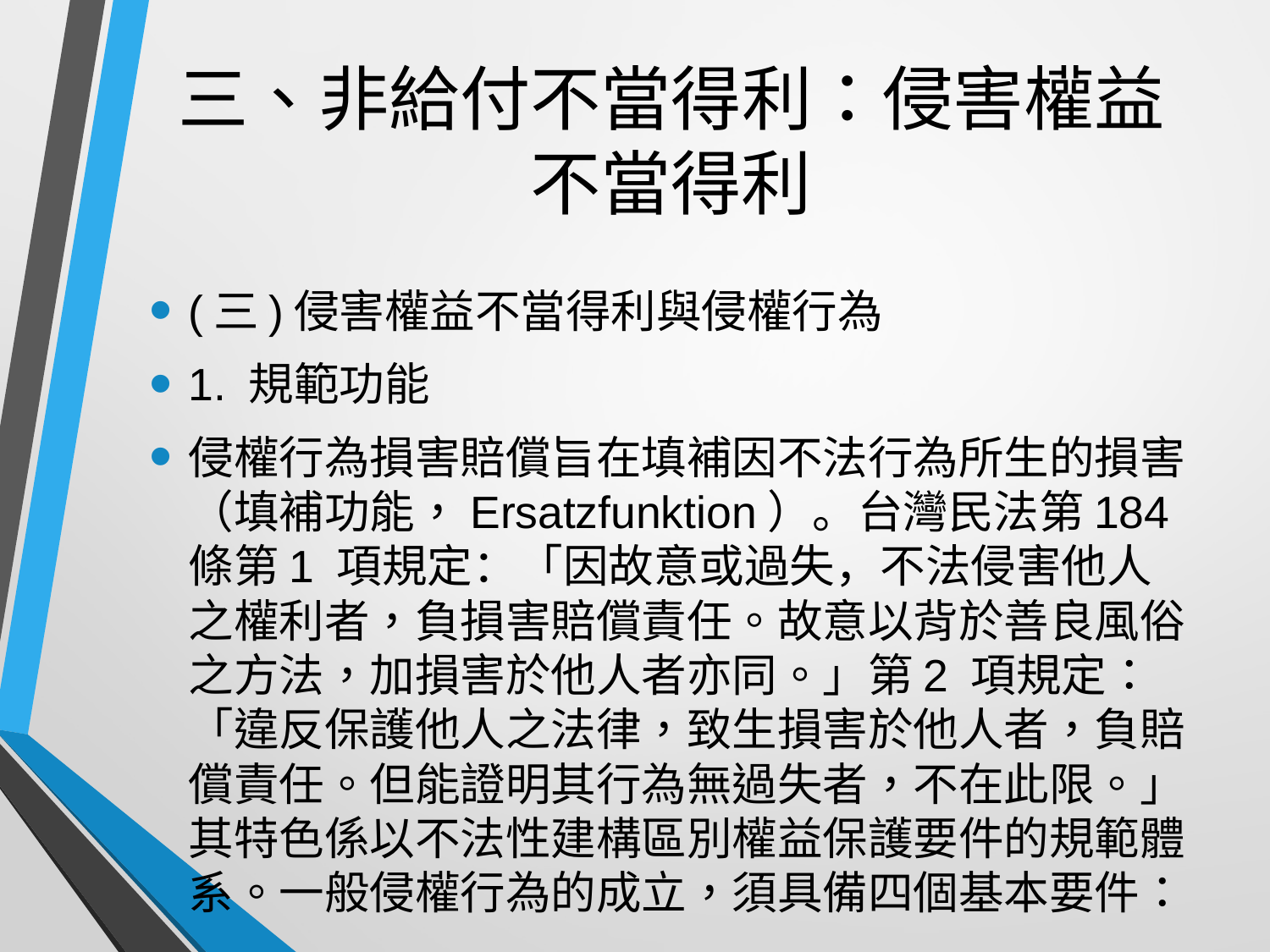

# 三、非給付不當得利：侵害權益不當得利
(三)侵害權益不當得利與侵權行為
1. 規範功能
侵權行為損害賠償旨在填補因不法行為所生的損害（填補功能，Ersatzfunktion）。台灣民法第184 條第1 項規定：「因故意或過失，不法侵害他人之權利者，負損害賠償責任。故意以背於善良風俗之方法，加損害於他人者亦同。」第2 項規定：「違反保護他人之法律，致生損害於他人者，負賠償責任。但能證明其行為無過失者，不在此限。」其特色係以不法性建構區別權益保護要件的規範體系。一般侵權行為的成立，須具備四個基本要件：